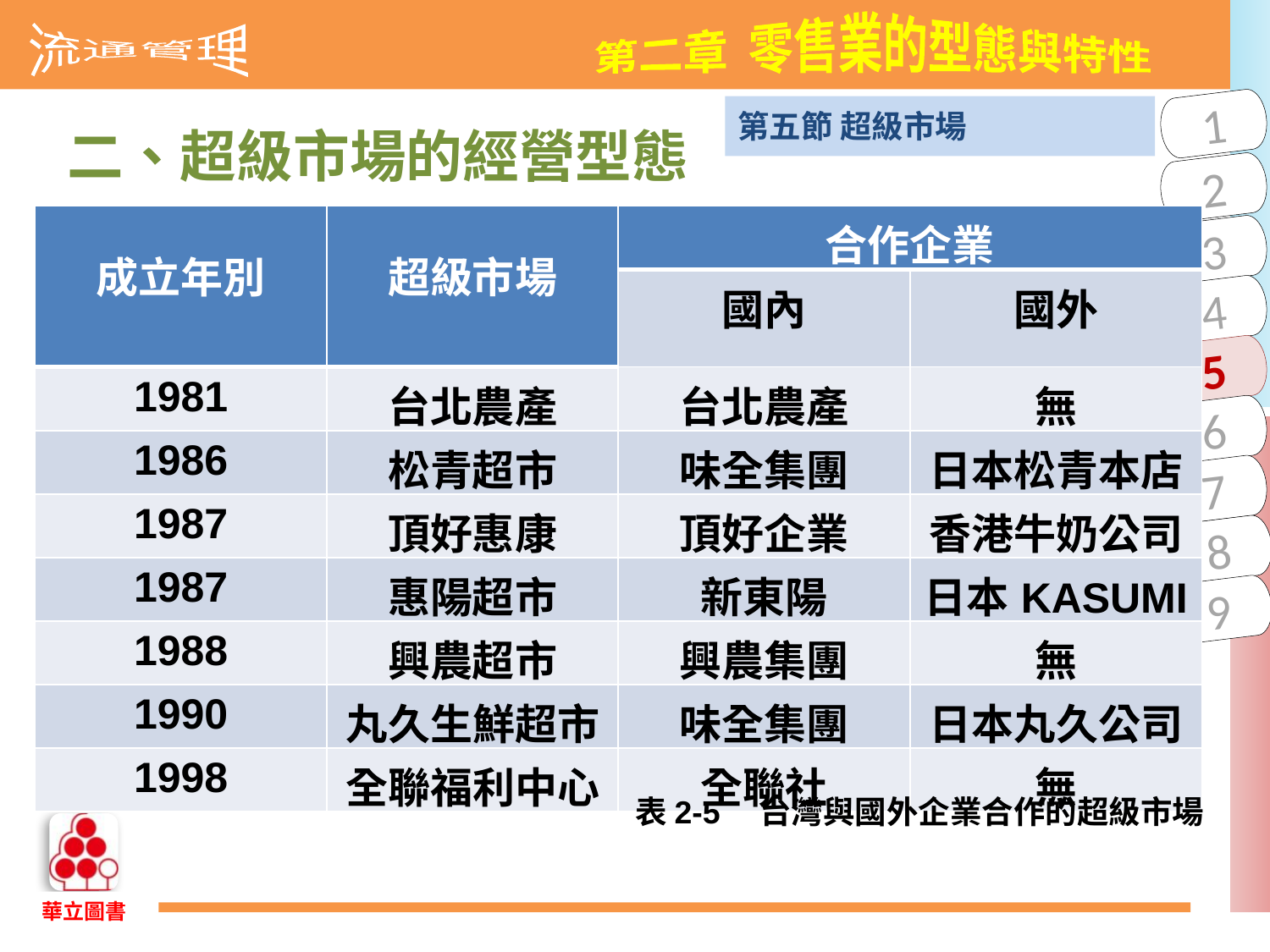

第五節 超級市場
二、超級市場的經營型態
| 成立年別 | 超級市場 | 合作企業 |  |
| --- | --- | --- | --- |
|  |  | 國內 | 國外 |
| 1981 | 台北農產 | 台北農產 | 無 |
| 1986 | 松青超市 | 味全集團 | 日本松青本店 |
| 1987 | 頂好惠康 | 頂好企業 | 香港牛奶公司 |
| 1987 | 惠陽超市 | 新東陽 | 日本KASUMI |
| 1988 | 興農超市 | 興農集團 | 無 |
| 1990 | 丸久生鮮超市 | 味全集團 | 日本丸久公司 |
| 1998 | 全聯福利中心 | 全聯社 | 無 |
表2-5　台灣與國外企業合作的超級市場